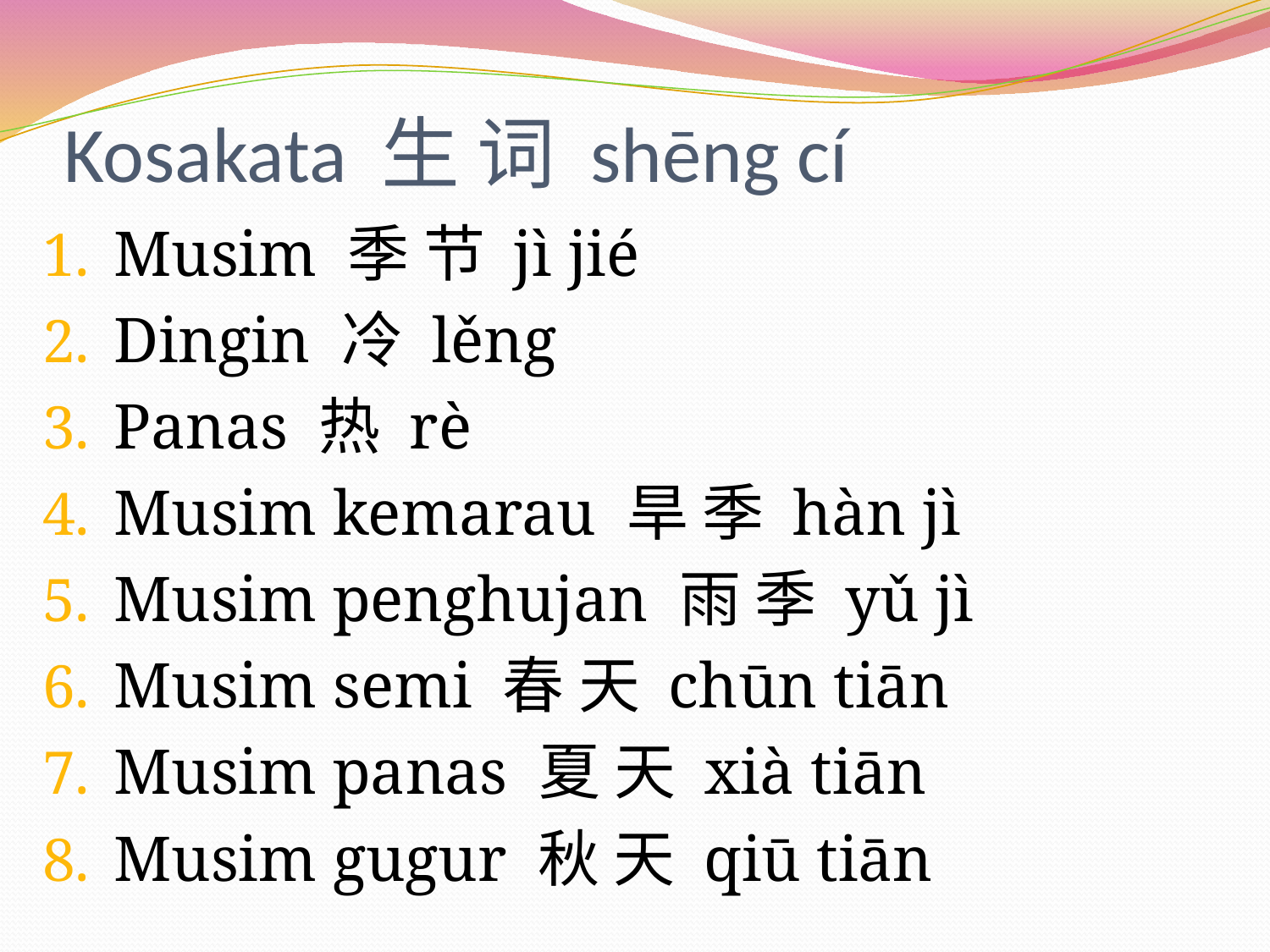

# Kosakata 生 词 shēng cí
Musim 季 节 jì jié
Dingin 冷 lěng
Panas 热 rè
Musim kemarau 旱 季 hàn jì
Musim penghujan 雨 季 yǔ jì
Musim semi 春 天 chūn tiān
Musim panas 夏 天 xià tiān
Musim gugur 秋 天 qiū tiān